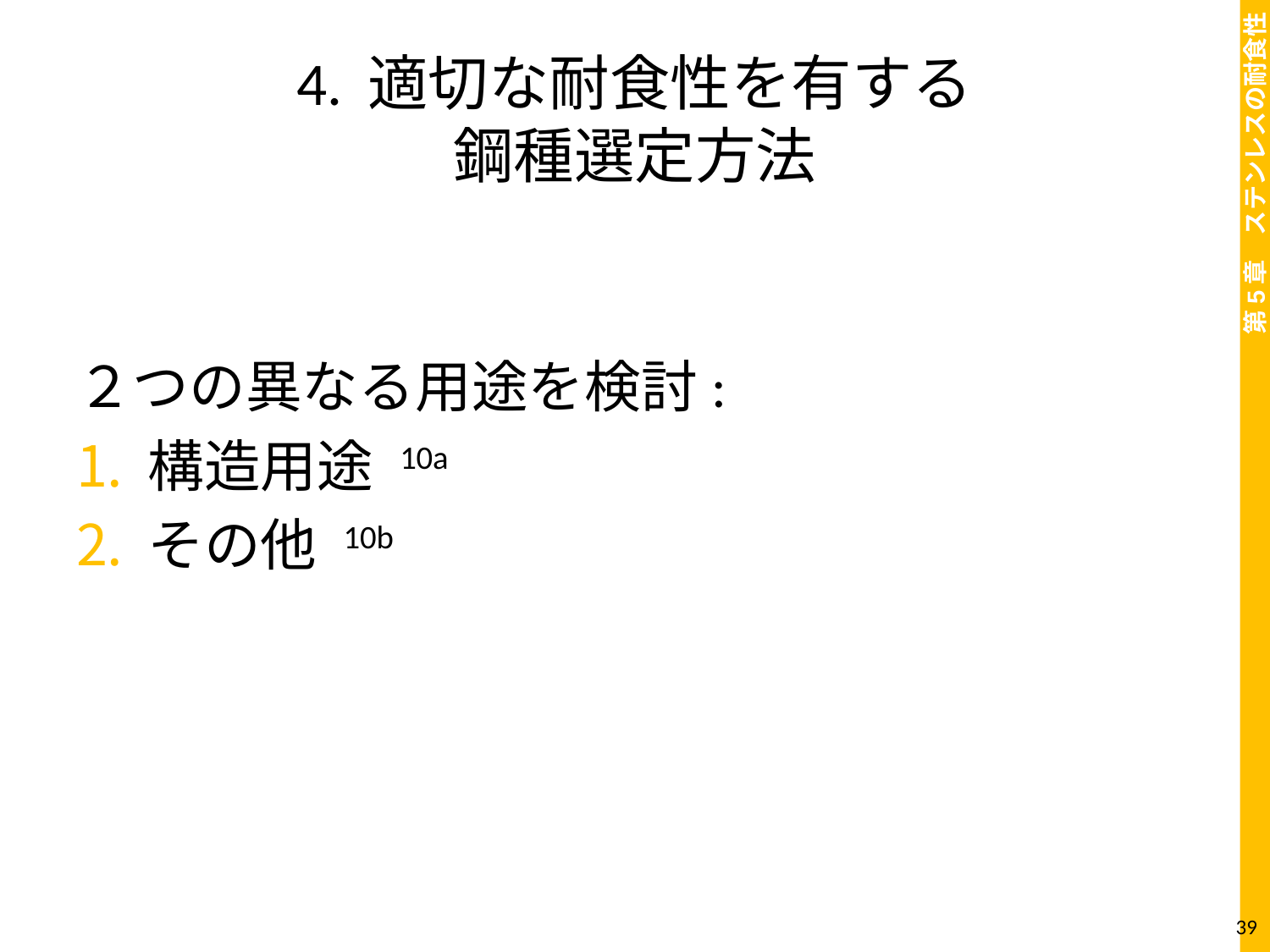

# 4. 適切な耐食性を有する 鋼種選定方法
２つの異なる用途を検討:
構造用途 10a
その他 10b
39